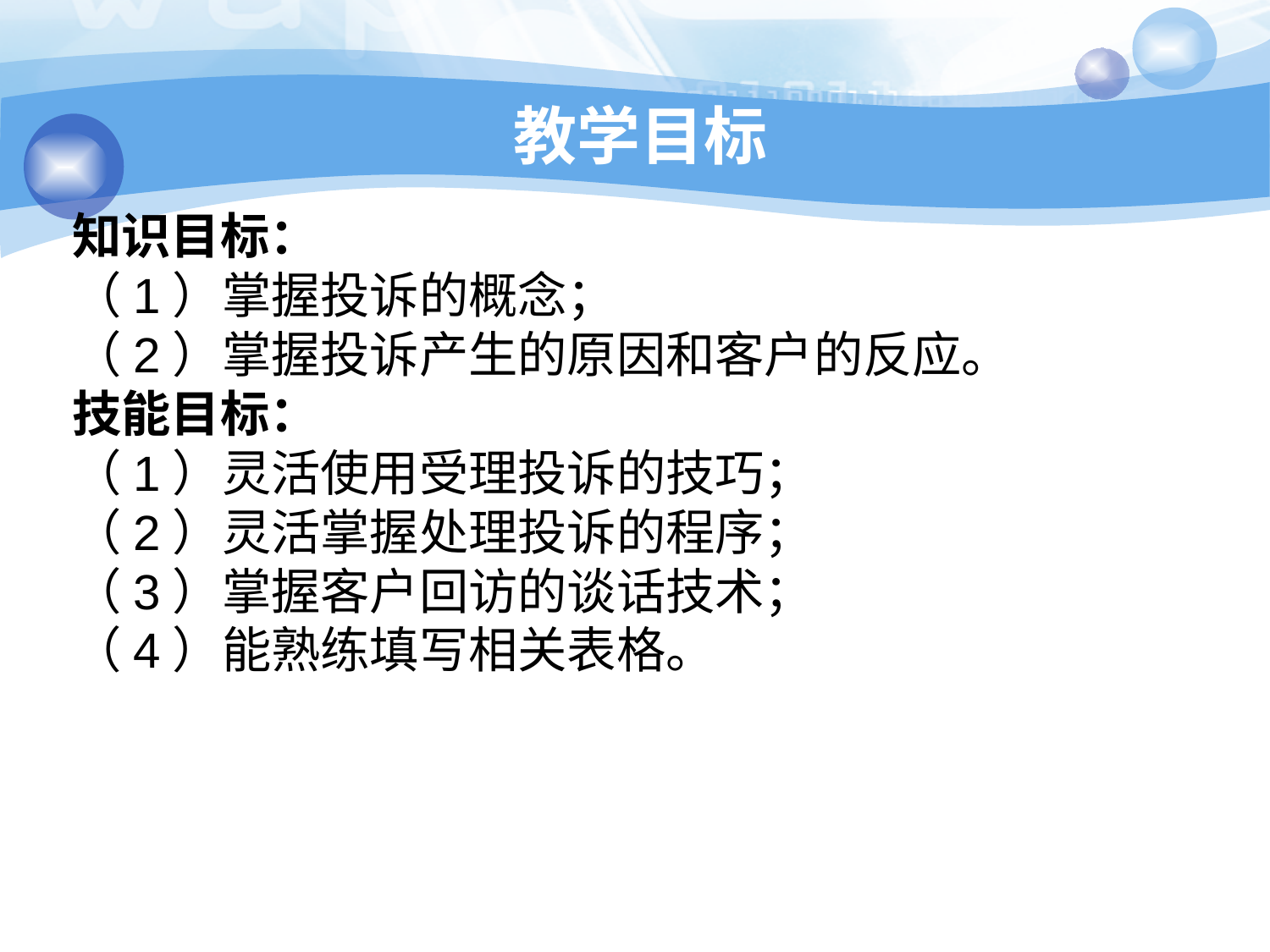

教学目标
知识目标：
（1）掌握投诉的概念；
（2）掌握投诉产生的原因和客户的反应。
技能目标：
（1）灵活使用受理投诉的技巧；
（2）灵活掌握处理投诉的程序；
（3）掌握客户回访的谈话技术；
（4）能熟练填写相关表格。